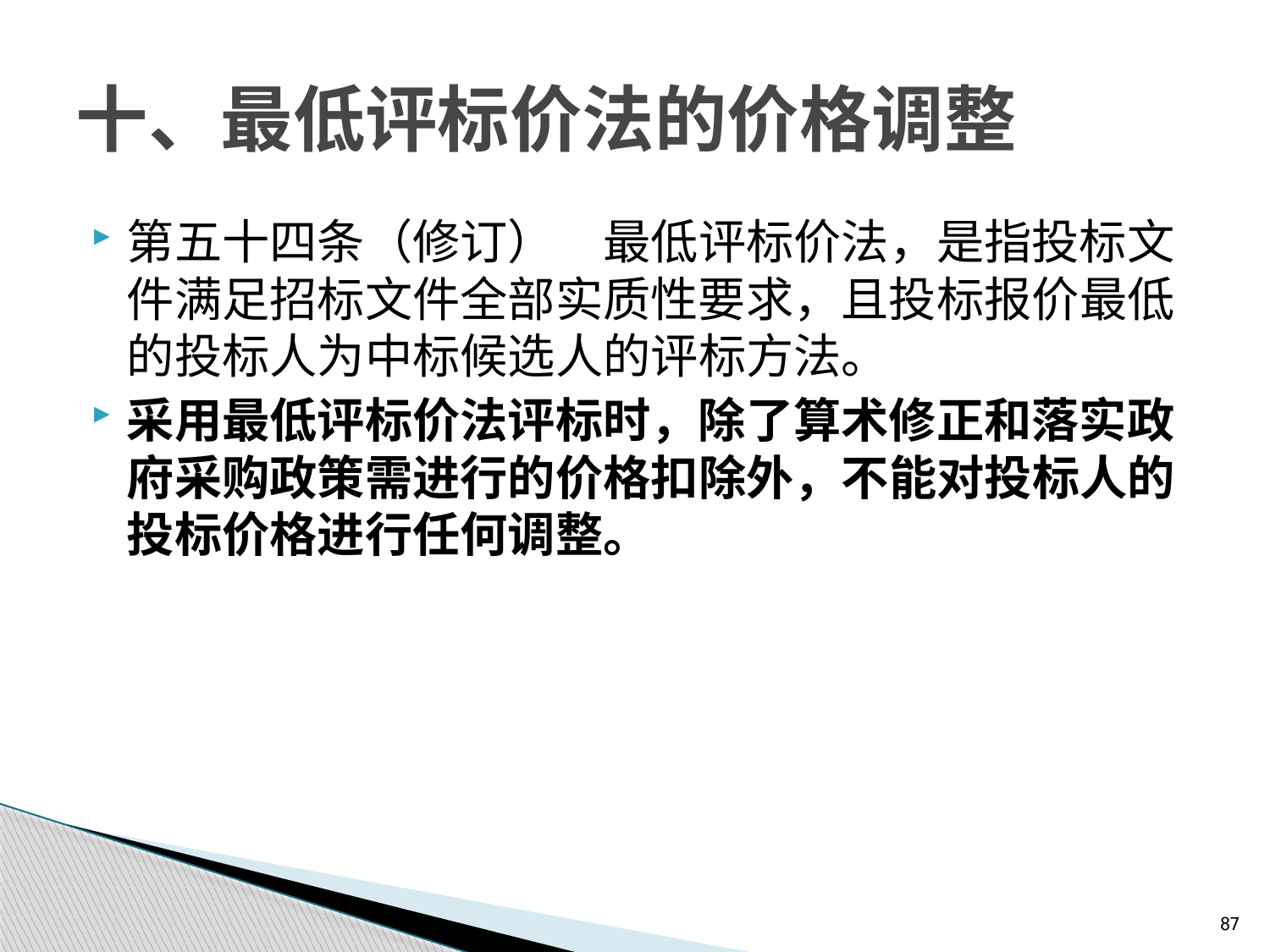

# 十、最低评标价法的价格调整
第五十四条（修订）　最低评标价法，是指投标文件满足招标文件全部实质性要求，且投标报价最低的投标人为中标候选人的评标方法。
采用最低评标价法评标时，除了算术修正和落实政府采购政策需进行的价格扣除外，不能对投标人的投标价格进行任何调整。
87